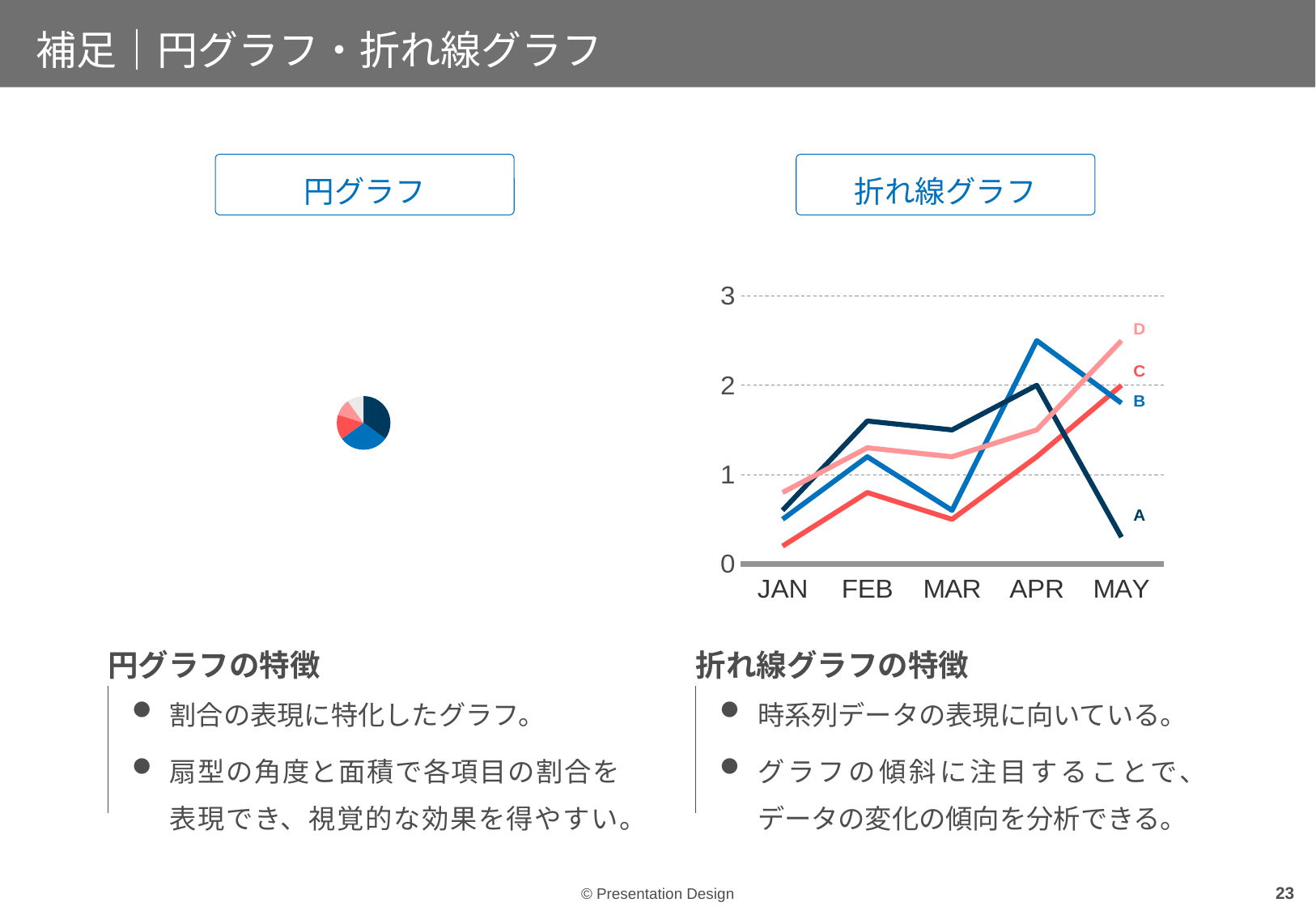

# 補足｜円グラフ・折れ線グラフ
円グラフ
折れ線グラフ

[unsupported chart]

### Chart

| Category |  |  |  |  |
|---|---|---|---|---|
| JAN | 0.2 | 0.5 | 0.6 | 0.8 |
| FEB | 0.8 | 1.2 | 1.6 | 1.3 |
| MAR | 0.5 | 0.6 | 1.5 | 1.2 |
| APR | 1.2 | 2.5 | 2.0 | 1.5 |
| MAY | 2.0 | 1.8 | 0.3 | 2.5 |
| 円グラフの特徴 |
| --- |
| 割合の表現に特化したグラフ。 扇型の角度と面積で各項目の割合を表現でき、視覚的な効果を得やすい。 |
| 折れ線グラフの特徴 |
| --- |
| 時系列データの表現に向いている。 グラフの傾斜に注目することで、データの変化の傾向を分析できる。 |

23